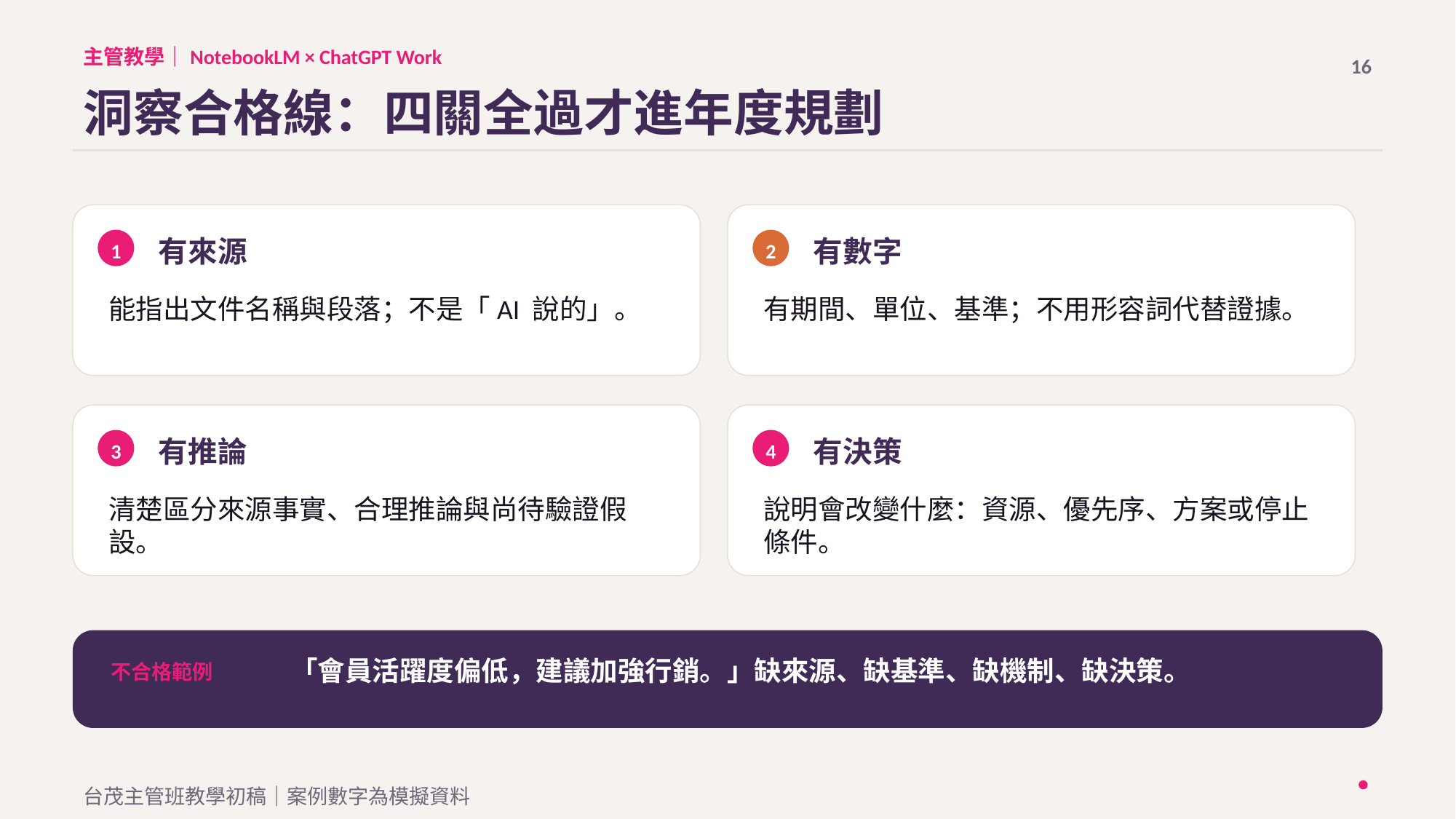

主管教學｜NotebookLM × ChatGPT Work
16
洞察合格線：四關全過才進年度規劃

有來源
有數字

1
2
能指出文件名稱與段落；不是「AI 說的」。
有期間、單位、基準；不用形容詞代替證據。

有推論
有決策

3
4
清楚區分來源事實、合理推論與尚待驗證假設。
說明會改變什麼：資源、優先序、方案或停止條件。

「會員活躍度偏低，建議加強行銷。」缺來源、缺基準、缺機制、缺決策。
不合格範例
台茂主管班教學初稿｜案例數字為模擬資料